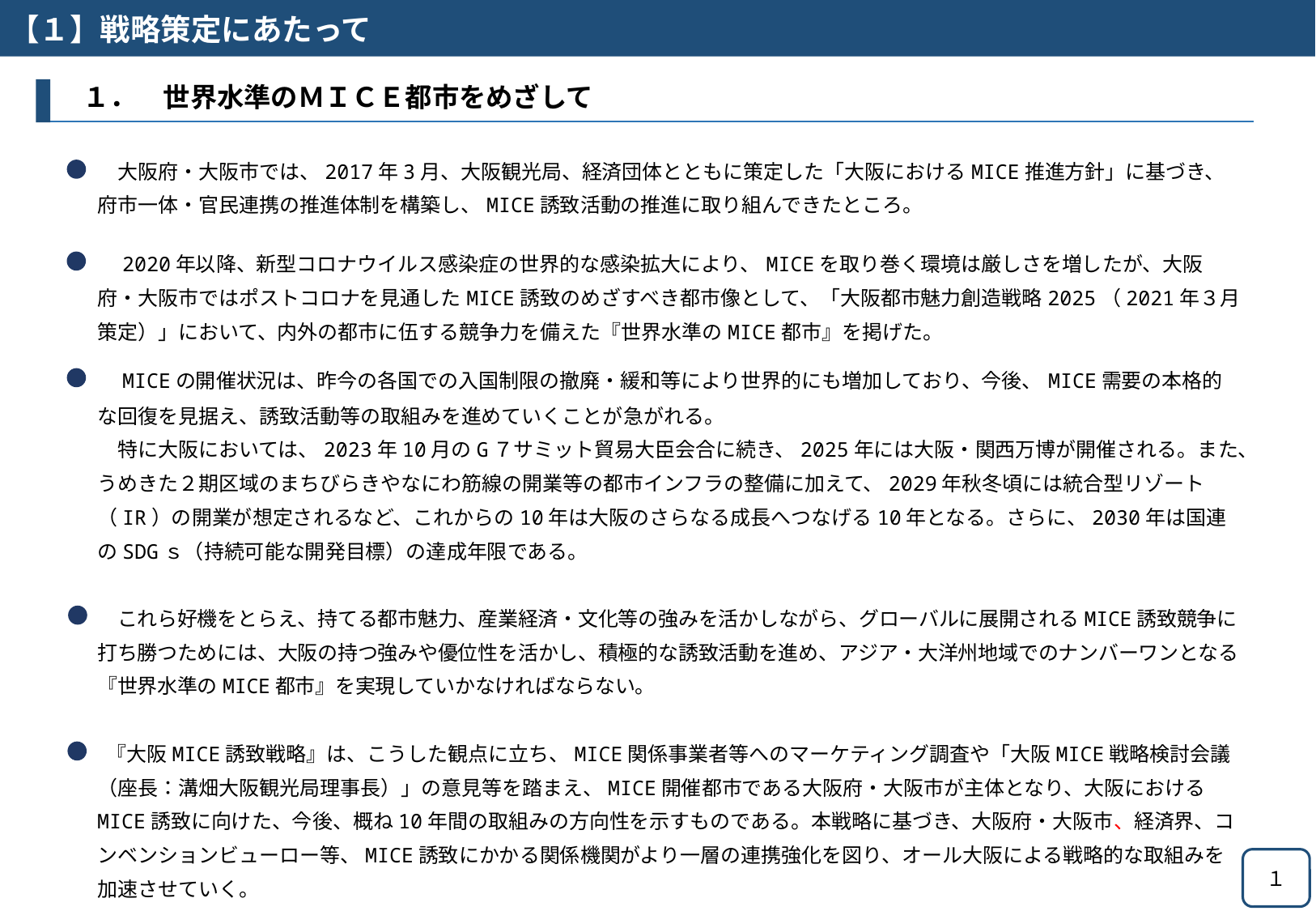

【１】戦略策定にあたって
　１．　世界水準のＭＩＣＥ都市をめざして

　大阪府・大阪市では、2017年3月、大阪観光局、経済団体とともに策定した「大阪におけるMICE推進方針」に基づき、府市一体・官民連携の推進体制を構築し、MICE誘致活動の推進に取り組んできたところ。

　2020年以降、新型コロナウイルス感染症の世界的な感染拡大により、MICEを取り巻く環境は厳しさを増したが、大阪府・大阪市ではポストコロナを見通したMICE誘致のめざすべき都市像として、「大阪都市魅力創造戦略2025（2021年３月策定）」において、内外の都市に伍する競争力を備えた『世界水準のMICE都市』を掲げた。

　MICEの開催状況は、昨今の各国での入国制限の撤廃・緩和等により世界的にも増加しており、今後、MICE需要の本格的な回復を見据え、誘致活動等の取組みを進めていくことが急がれる。
　特に大阪においては、2023年10月のG７サミット貿易大臣会合に続き、2025年には大阪・関西万博が開催される。また、うめきた２期区域のまちびらきやなにわ筋線の開業等の都市インフラの整備に加えて、2029年秋冬頃には統合型リゾート（IR）の開業が想定されるなど、これからの10年は大阪のさらなる成長へつなげる10年となる。さらに、2030年は国連のSDGｓ（持続可能な開発目標）の達成年限である。

　これら好機をとらえ、持てる都市魅力、産業経済・文化等の強みを活かしながら、グローバルに展開されるMICE誘致競争に打ち勝つためには、大阪の持つ強みや優位性を活かし、積極的な誘致活動を進め、アジア・大洋州地域でのナンバーワンとなる 『世界水準のMICE都市』を実現していかなければならない。
 『大阪MICE誘致戦略』は、こうした観点に立ち、MICE関係事業者等へのマーケティング調査や「大阪MICE戦略検討会議（座長：溝畑大阪観光局理事長）」の意見等を踏まえ、MICE開催都市である大阪府・大阪市が主体となり、大阪におけるMICE誘致に向けた、今後、概ね10年間の取組みの方向性を示すものである。本戦略に基づき、大阪府・大阪市、経済界、コンベンションビューロー等、MICE誘致にかかる関係機関がより一層の連携強化を図り、オール大阪による戦略的な取組みを加速させていく。

１